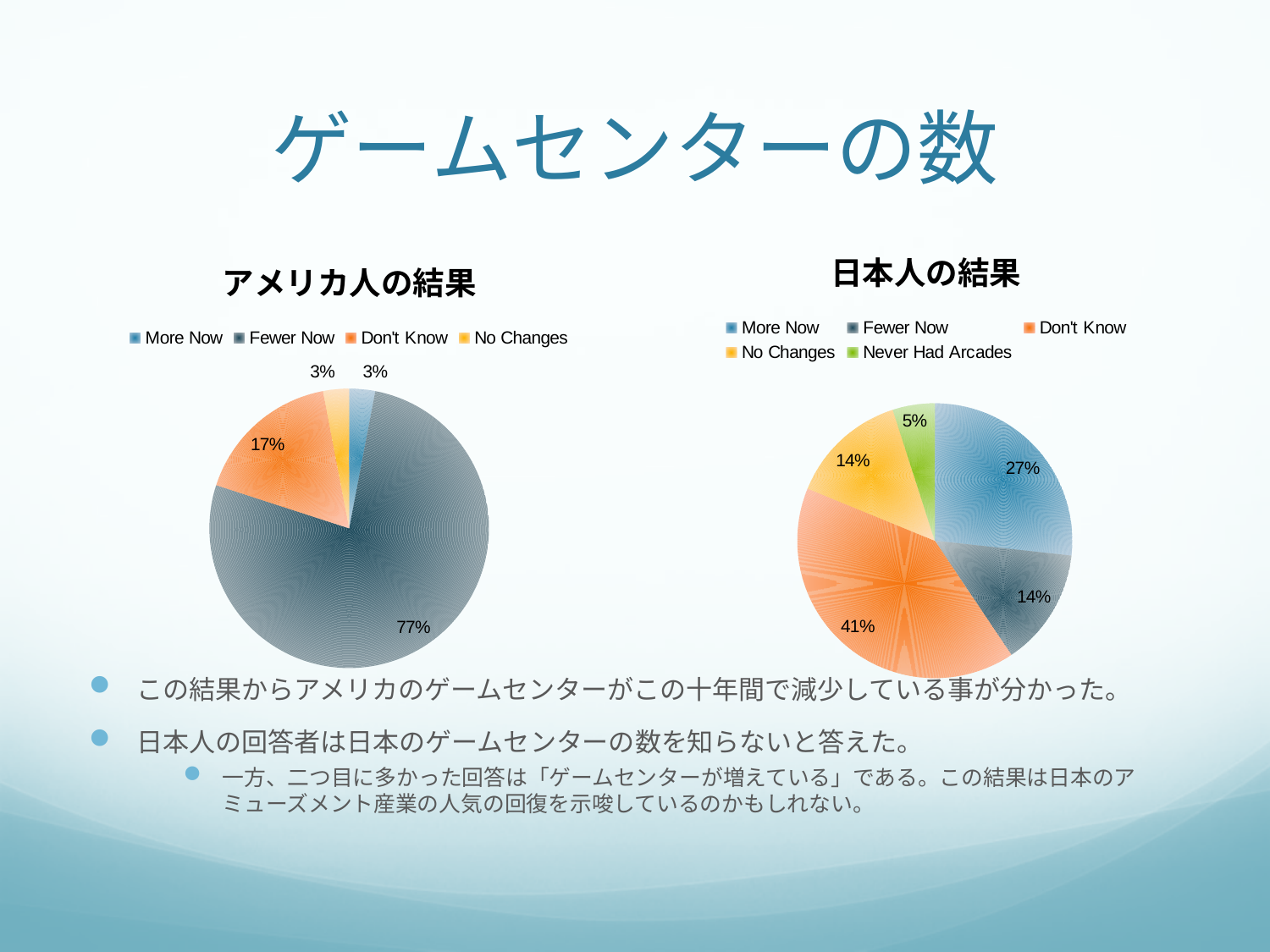

# ゲームセンターの数

### Chart: 日本人の結果

| Category | Responses |
|---|---|
| More Now | 0.27 |
| Fewer Now | 0.14 |
| Don't Know | 0.41 |
| No Changes | 0.14 |
| Never Had Arcades | 0.05 |

### Chart: アメリカ人の結果

| Category | Responses |
|---|---|
| More Now | 0.03 |
| Fewer Now | 0.77 |
| Don't Know | 0.17 |
| No Changes | 0.03 |
この結果からアメリカのゲームセンターがこの十年間で減少している事が分かった。
日本人の回答者は日本のゲームセンターの数を知らないと答えた。
一方、二つ目に多かった回答は「ゲームセンターが増えている」である。この結果は日本のアミューズメント産業の人気の回復を示唆しているのかもしれない。